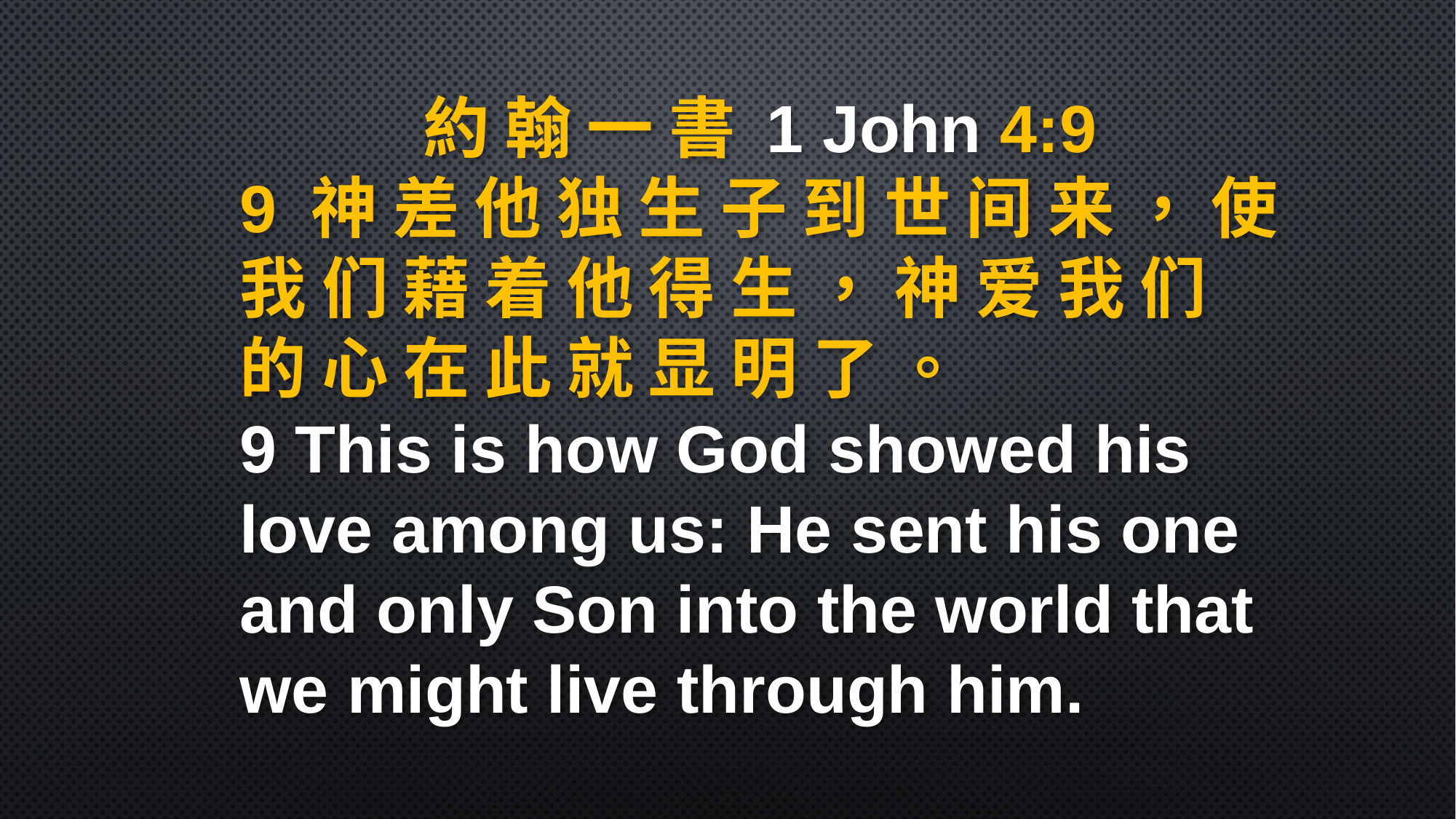

約 翰 一 書 1 John 4:9
9 神 差 他 独 生 子 到 世 间 来 ， 使 我 们 藉 着 他 得 生 ， 神 爱 我 们 的 心 在 此 就 显 明 了 。
9 This is how God showed his love among us: He sent his one and only Son into the world that we might live through him.